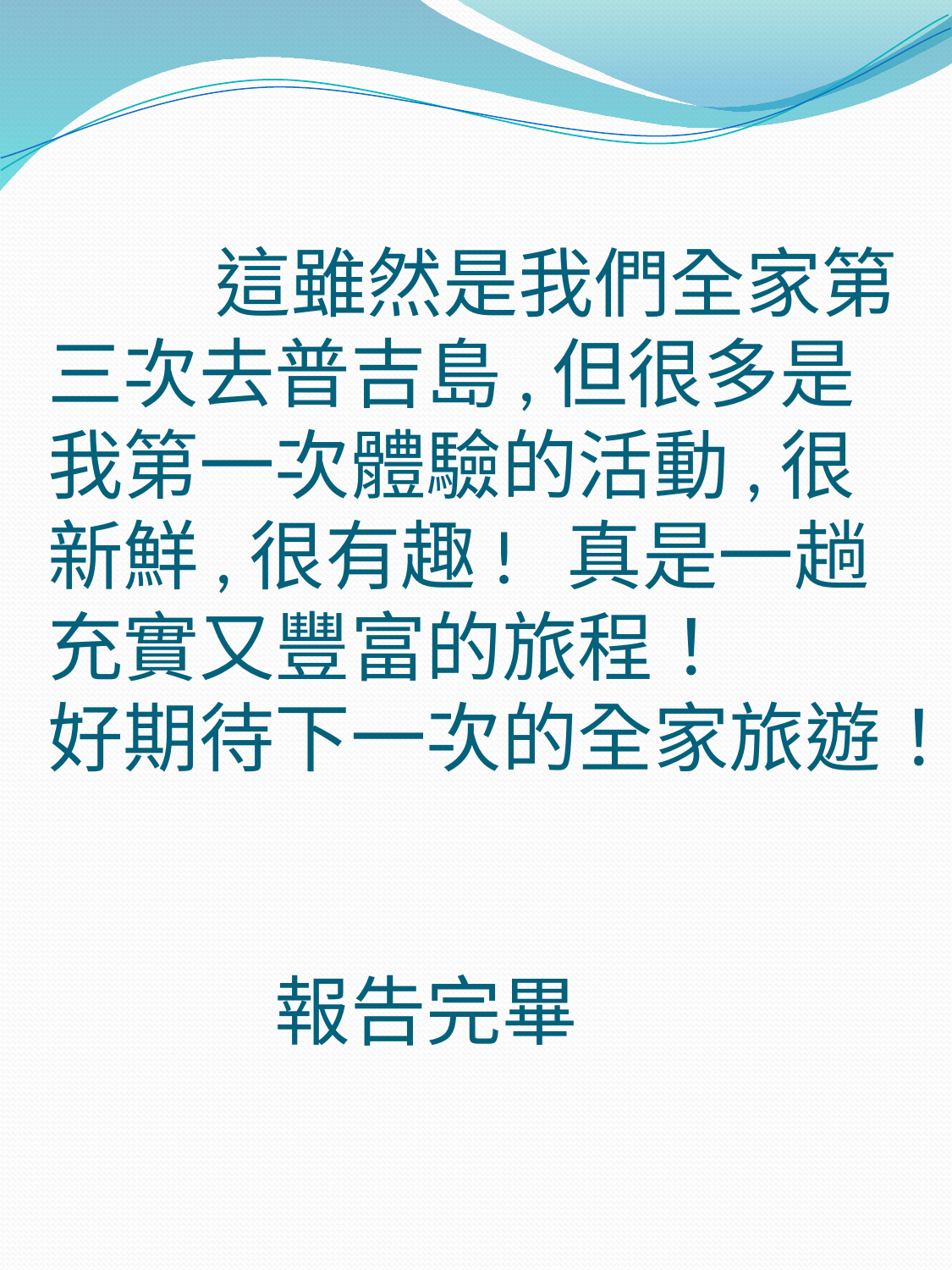

# 這雖然是我們全家第三次去普吉島,但很多是我第一次體驗的活動,很新鮮,很有趣!  真是一趟充實又豐富的旅程！ 好期待下一次的全家旅遊！ 　　　報告完畢